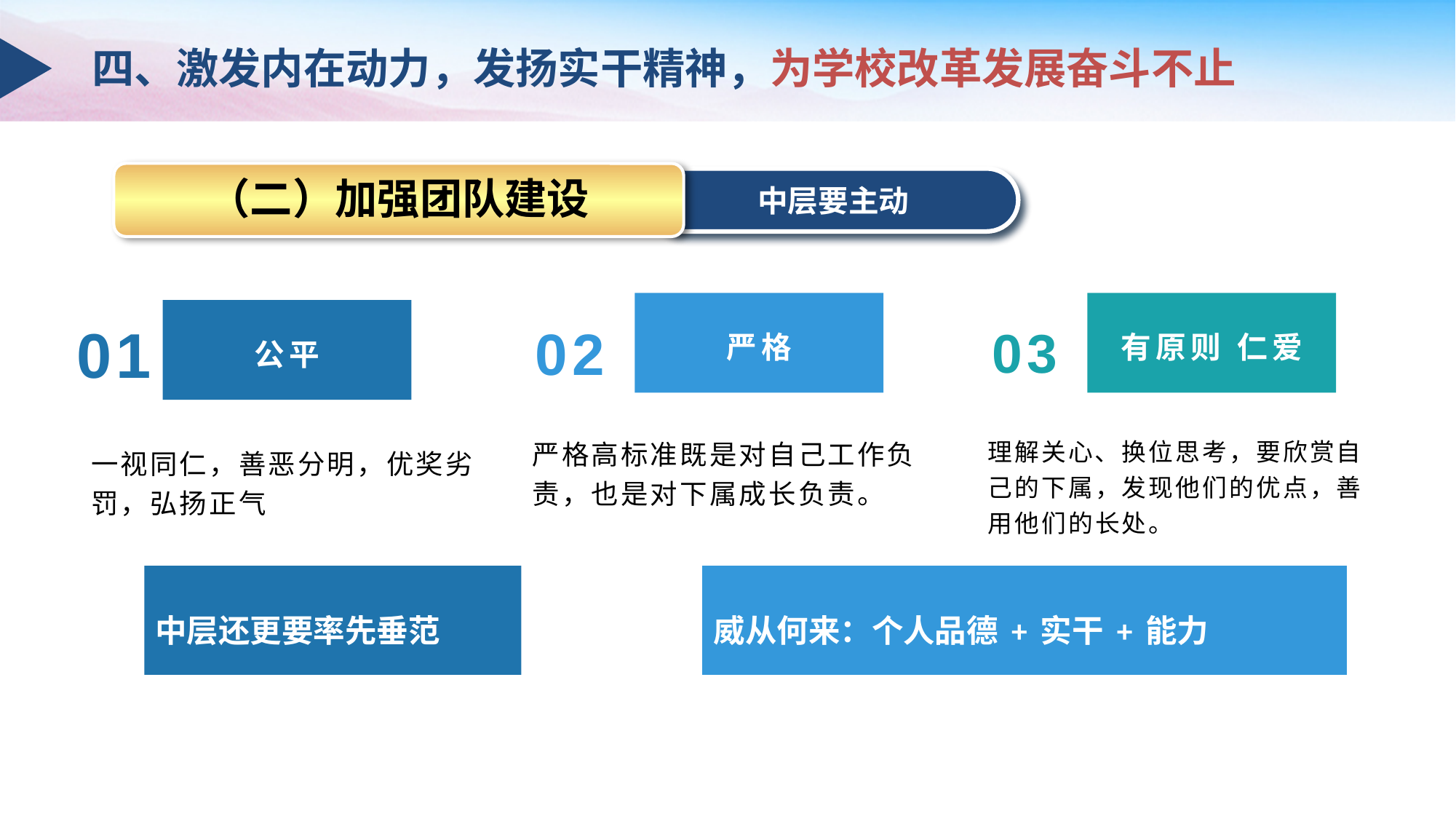

四、激发内在动力，发扬实干精神，为学校改革发展奋斗不止
（二）加强团队建设
中层要主动
01
02
03
严格
有原则 仁爱
公平
严格高标准既是对自己工作负责，也是对下属成长负责。
理解关心、换位思考，要欣赏自己的下属，发现他们的优点，善用他们的长处。
一视同仁，善恶分明，优奖劣罚，弘扬正气
中层还更要率先垂范
威从何来：个人品德+实干+能力